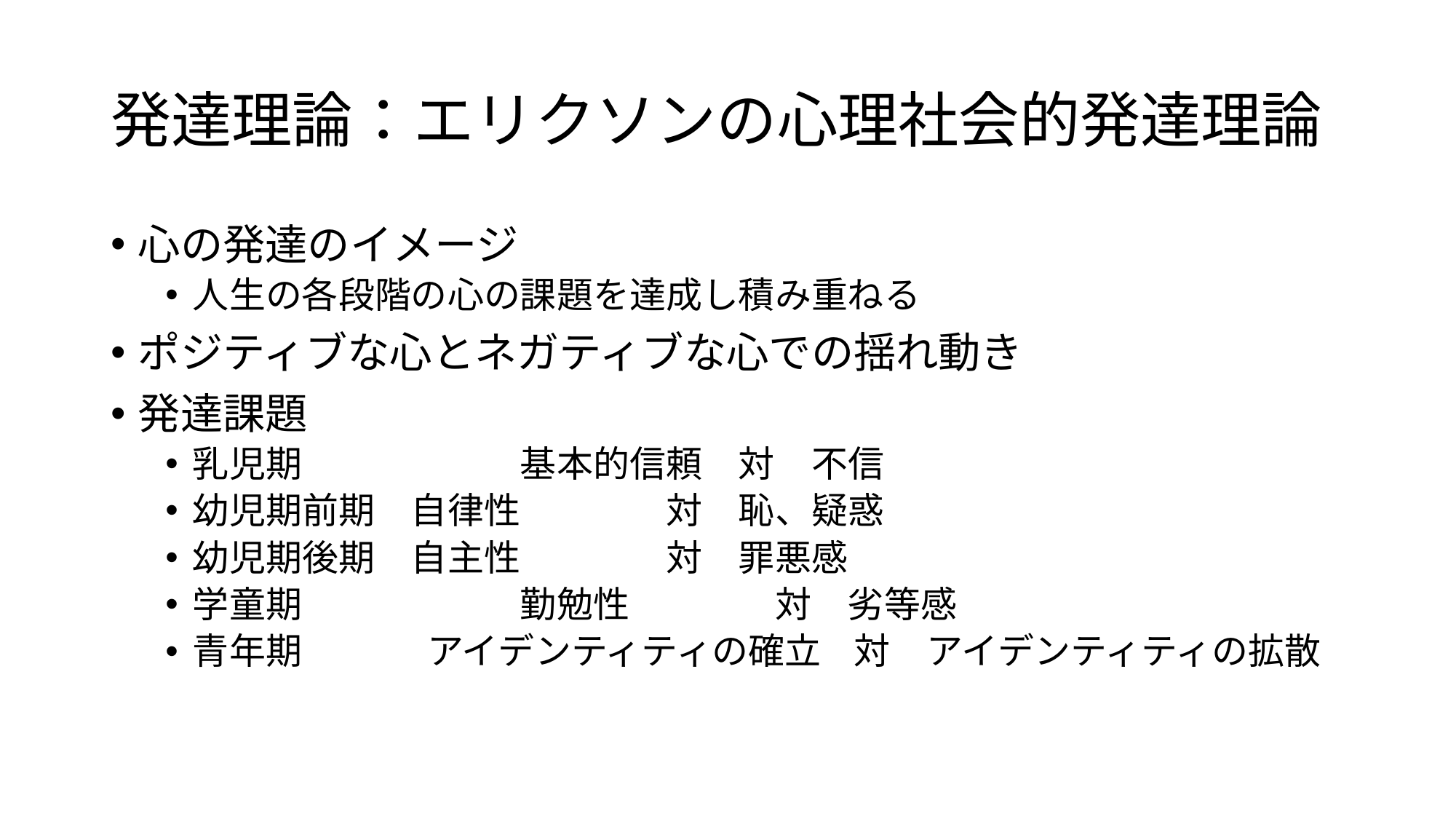

# 発達理論：エリクソンの心理社会的発達理論
心の発達のイメージ
人生の各段階の心の課題を達成し積み重ねる
ポジティブな心とネガティブな心での揺れ動き
発達課題
乳児期		基本的信頼　対　不信
幼児期前期	自律性　　　　対　恥、疑惑
幼児期後期	自主性　　　　対　罪悪感
学童期		勤勉性　　　　対　劣等感
青年期　　　  アイデンティティの確立    対　アイデンティティの拡散